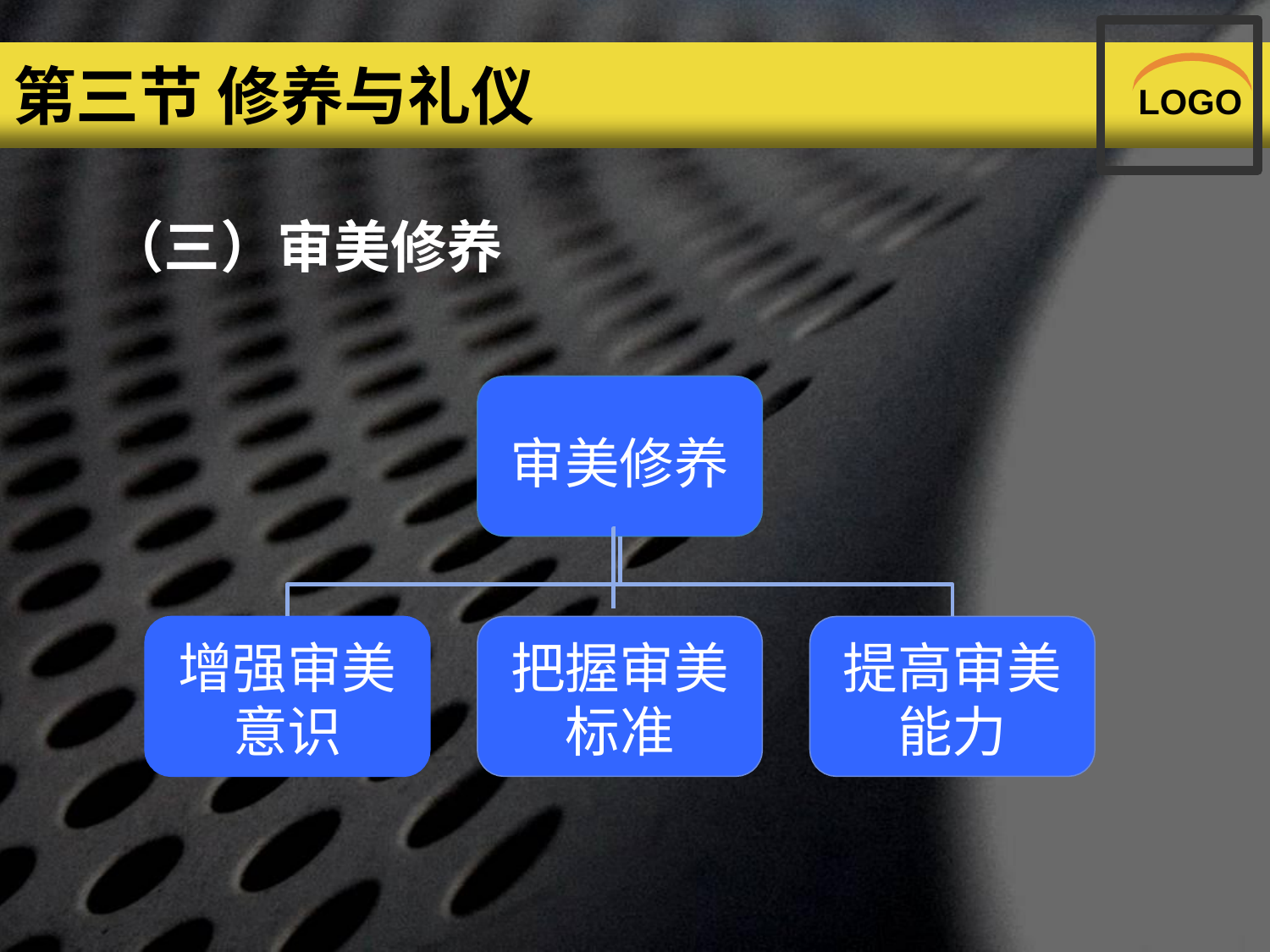

# 第三节 修养与礼仪
LOGO

（三）审美修养

审美修养

增强审美 意识
把握审美 标准
提高审美 能力